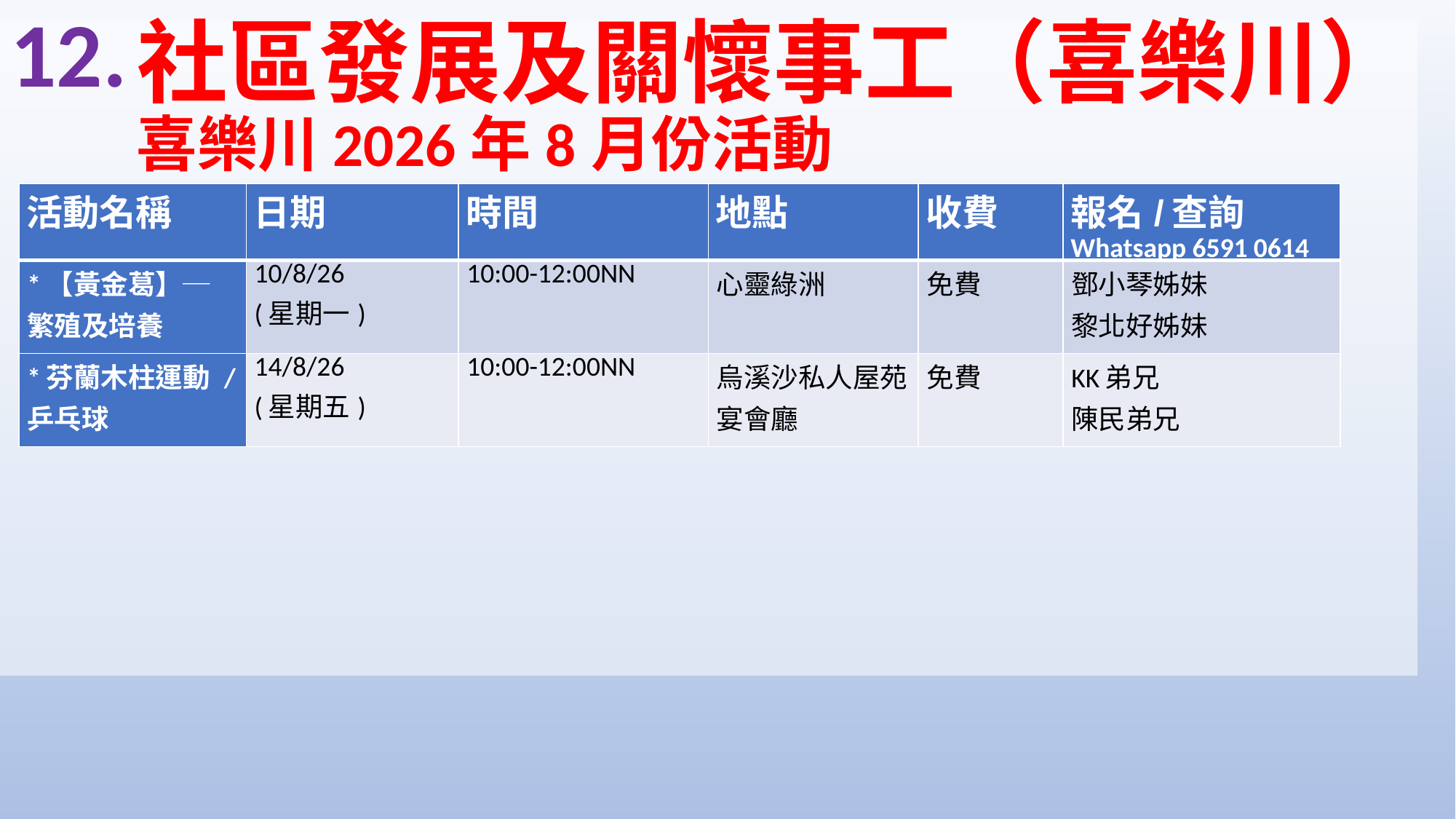

社區發展及關懷事工（喜樂川）
12.

喜樂川2026年8月份活動
| 活動名稱 | 日期 | 時間 | 地點 | 收費 | 報名/查詢  Whatsapp 6591 0614 |
| --- | --- | --- | --- | --- | --- |
| \*【黃金葛】─ 繁殖及培養 | 10/8/26 (星期一) | 10:00-12:00NN | 心靈綠洲 | 免費 | 鄧小琴姊妹 黎北好姊妹 |
| \*芬蘭木柱運動 / 乒乓球 | 14/8/26 (星期五) | 10:00-12:00NN | 烏溪沙私人屋苑宴會廳 | 免費 | KK弟兄 陳民弟兄 |